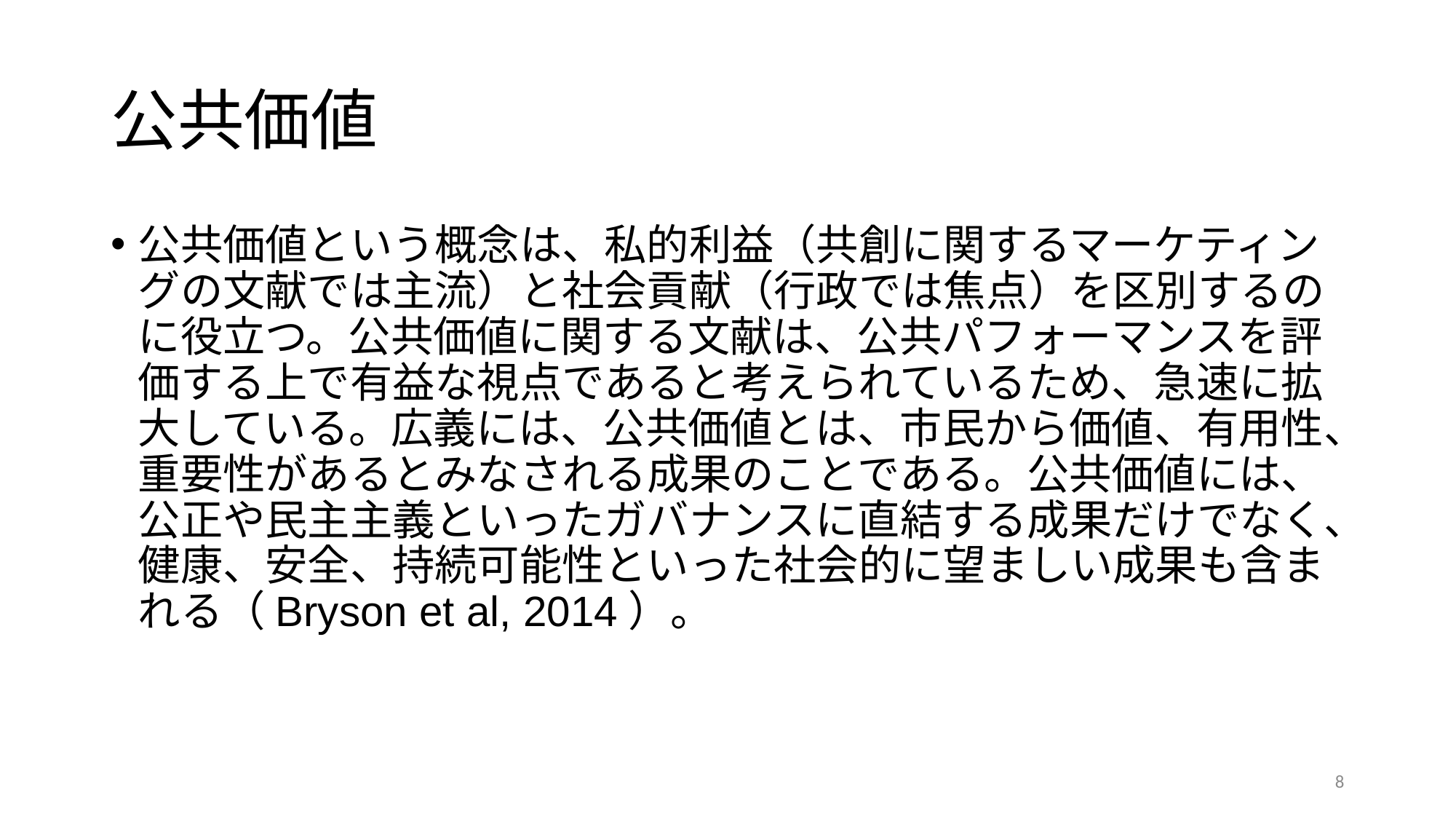

# 公共価値
公共価値という概念は、私的利益（共創に関するマーケティングの文献では主流）と社会貢献（行政では焦点）を区別するのに役立つ。公共価値に関する文献は、公共パフォーマンスを評価する上で有益な視点であると考えられているため、急速に拡大している。広義には、公共価値とは、市民から価値、有用性、重要性があるとみなされる成果のことである。公共価値には、公正や民主主義といったガバナンスに直結する成果だけでなく、健康、安全、持続可能性といった社会的に望ましい成果も含まれる（Bryson et al, 2014）。
8